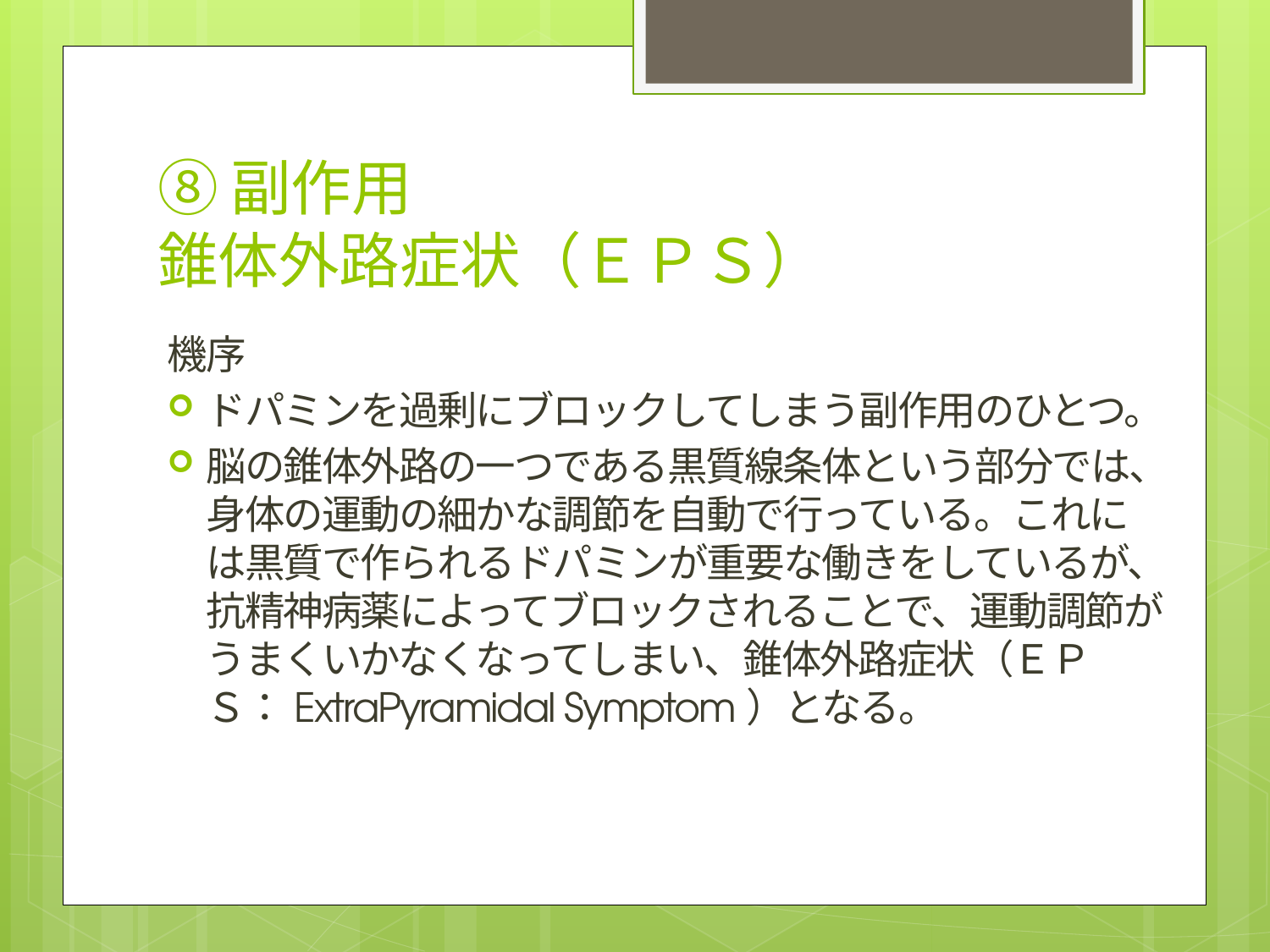

# ⑧副作用 錐体外路症状（ＥＰＳ）
機序
ドパミンを過剰にブロックしてしまう副作用のひとつ。
脳の錐体外路の一つである黒質線条体という部分では、身体の運動の細かな調節を自動で行っている。これには黒質で作られるドパミンが重要な働きをしているが、抗精神病薬によってブロックされることで、運動調節がうまくいかなくなってしまい、錐体外路症状（ＥＰＳ：ExtraPyramidal Symptom）となる。